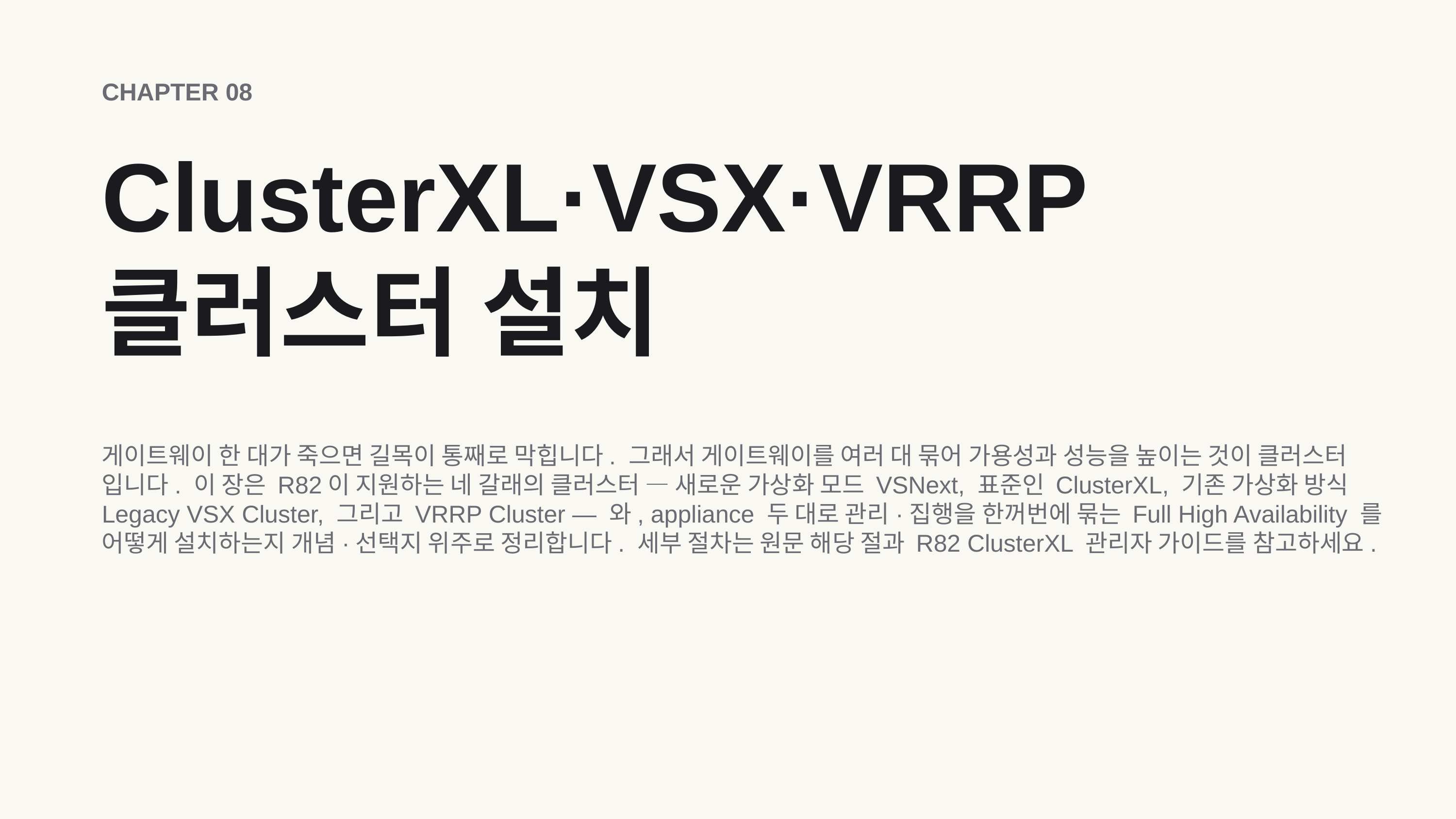

CHAPTER 08
ClusterXL·VSX·VRRP 클러스터 설치
게이트웨이 한 대가 죽으면 길목이 통째로 막힙니다. 그래서 게이트웨이를 여러 대 묶어 가용성과 성능을 높이는 것이 클러스터 입니다. 이 장은 R82이 지원하는 네 갈래의 클러스터 — 새로운 가상화 모드 VSNext, 표준인 ClusterXL, 기존 가상화 방식 Legacy VSX Cluster, 그리고 VRRP Cluster — 와, appliance 두 대로 관리·집행을 한꺼번에 묶는 Full High Availability 를 어떻게 설치하는지 개념·선택지 위주로 정리합니다. 세부 절차는 원문 해당 절과 R82 ClusterXL 관리자 가이드를 참고하세요.